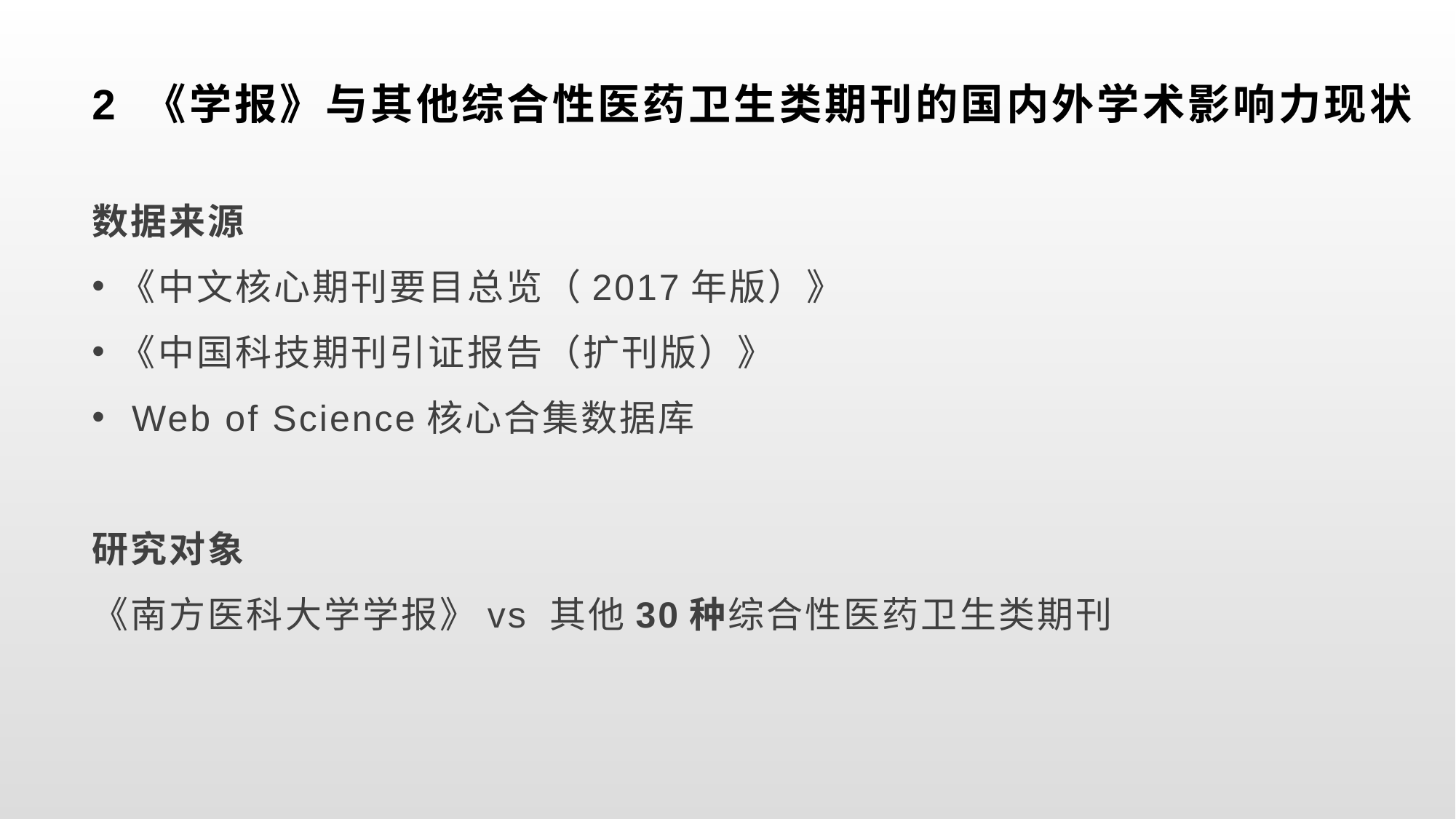

# 2 《学报》与其他综合性医药卫生类期刊的国内外学术影响力现状
数据来源
《中文核心期刊要目总览（2017年版）》
《中国科技期刊引证报告（扩刊版）》
 Web of Science核心合集数据库

研究对象
《南方医科大学学报》vs 其他30种综合性医药卫生类期刊